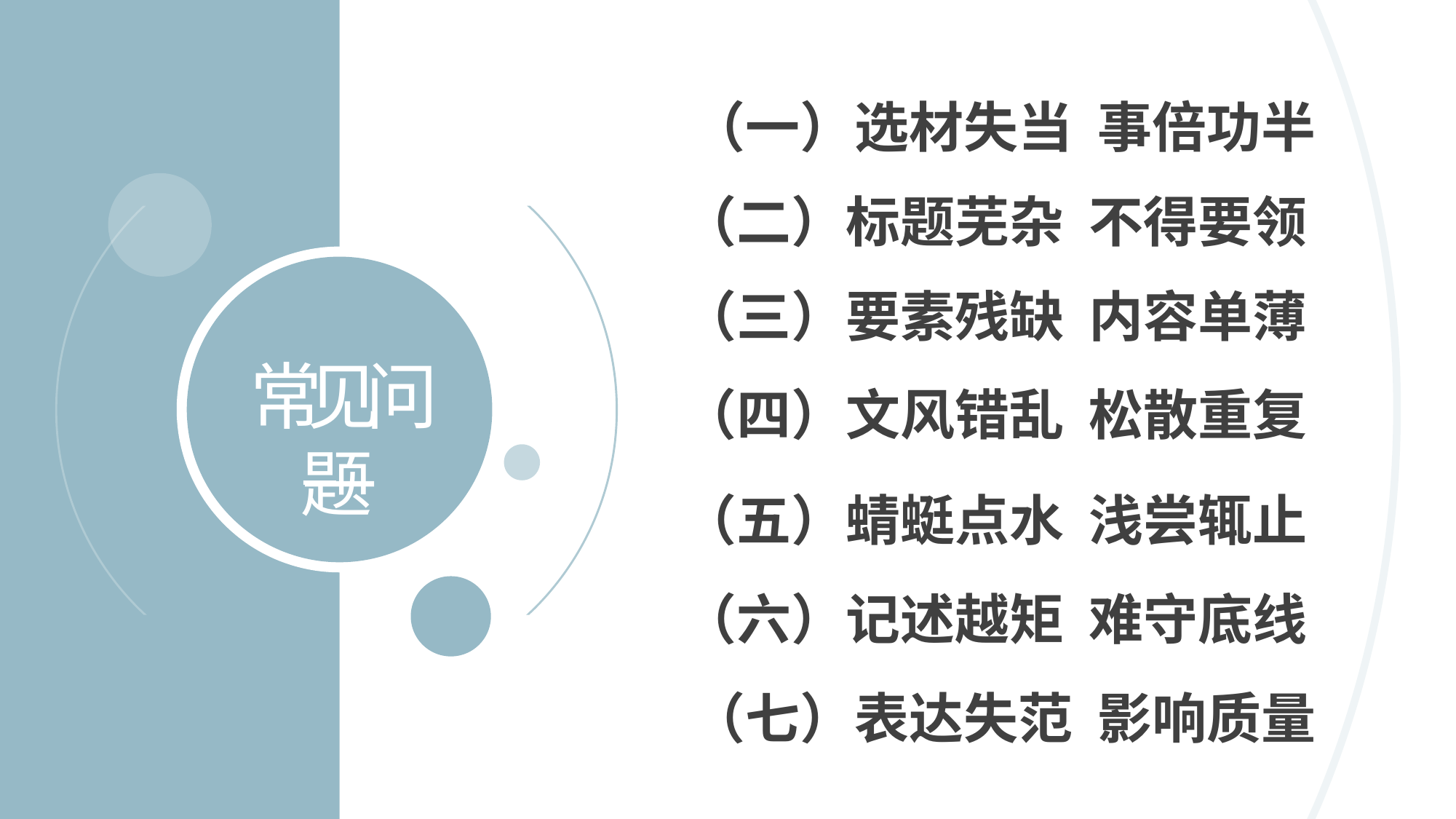

（一）选材失当  事倍功半

（二）标题芜杂  不得要领

（三）要素残缺  内容单薄
常见问题
（四）文风错乱  松散重复
（五）蜻蜓点水  浅尝辄止

（六）记述越矩  难守底线
（七）表达失范  影响质量